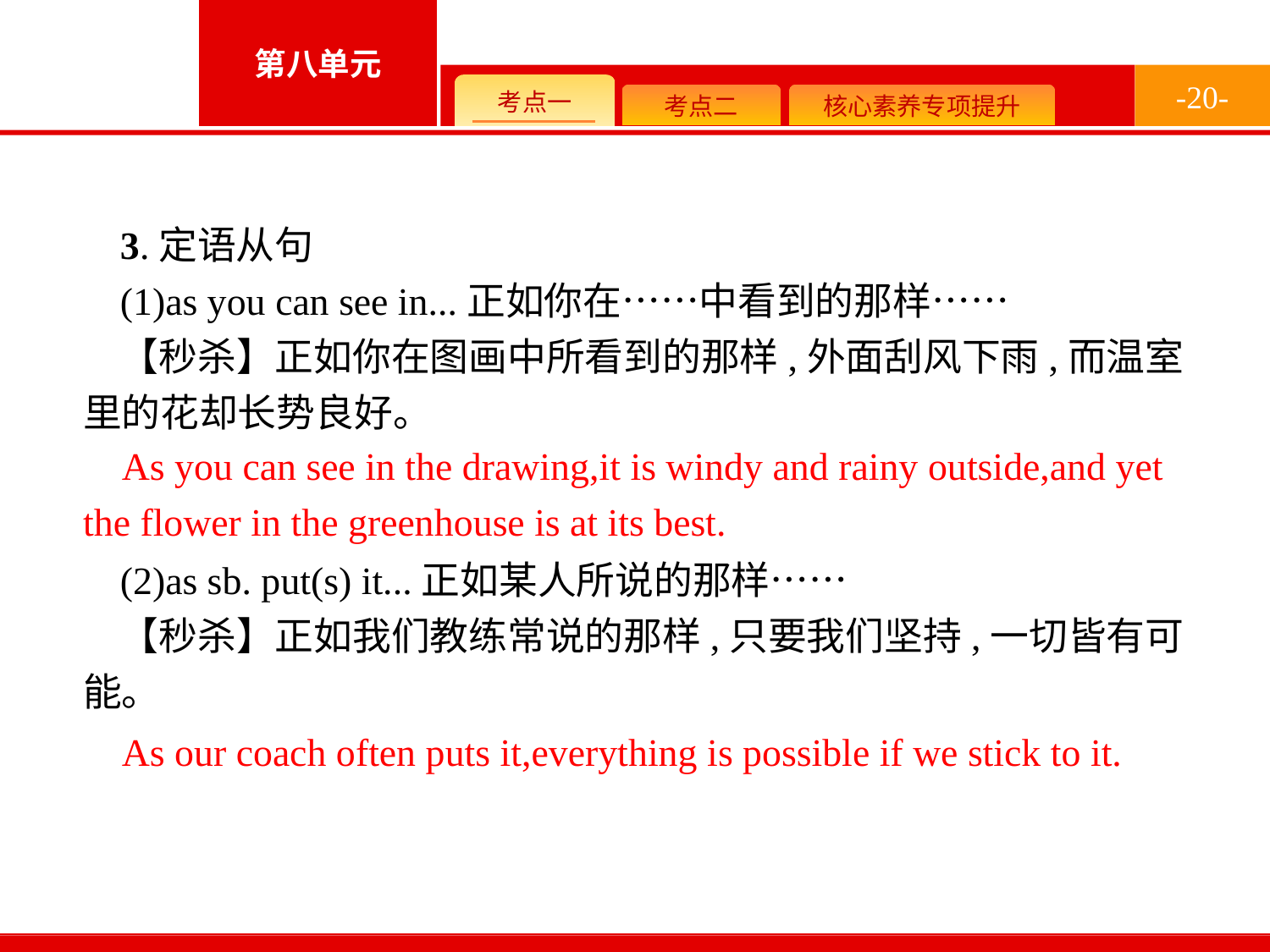

-20-
3.定语从句
(1)as you can see in...正如你在……中看到的那样……
【秒杀】正如你在图画中所看到的那样,外面刮风下雨,而温室里的花却长势良好。

(2)as sb. put(s) it...正如某人所说的那样……
【秒杀】正如我们教练常说的那样,只要我们坚持,一切皆有可能。
As you can see in the drawing,it is windy and rainy outside,and yet the flower in the greenhouse is at its best.
As our coach often puts it,everything is possible if we stick to it.